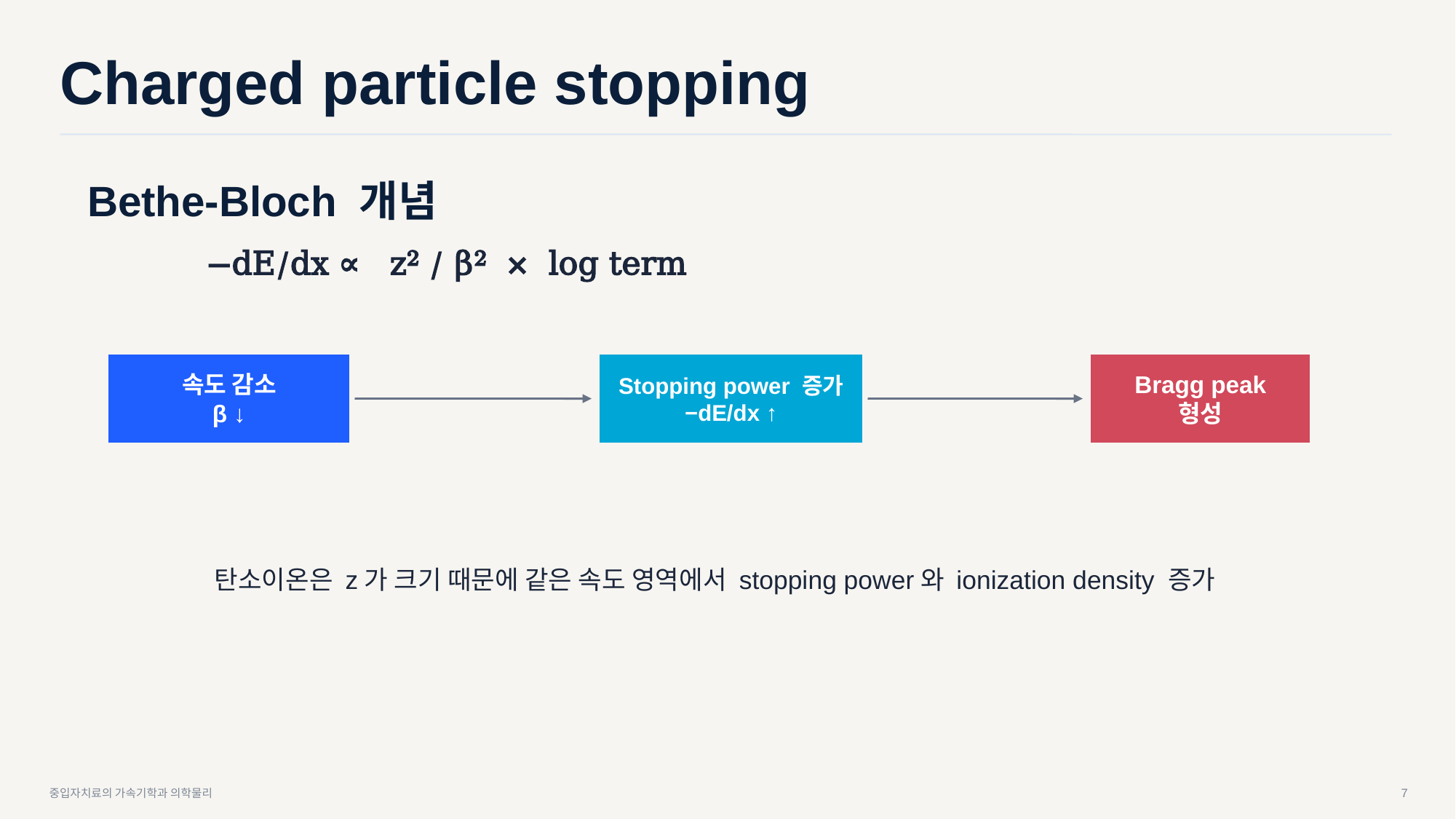

Charged particle stopping

Bethe-Bloch 개념
−dE/dx ∝   z² / β²  ×  log term
속도 감소
β ↓
Stopping power 증가
−dE/dx ↑
Bragg peak
형성

탄소이온은 z가 크기 때문에 같은 속도 영역에서 stopping power와 ionization density 증가
7
중입자치료의 가속기학과 의학물리